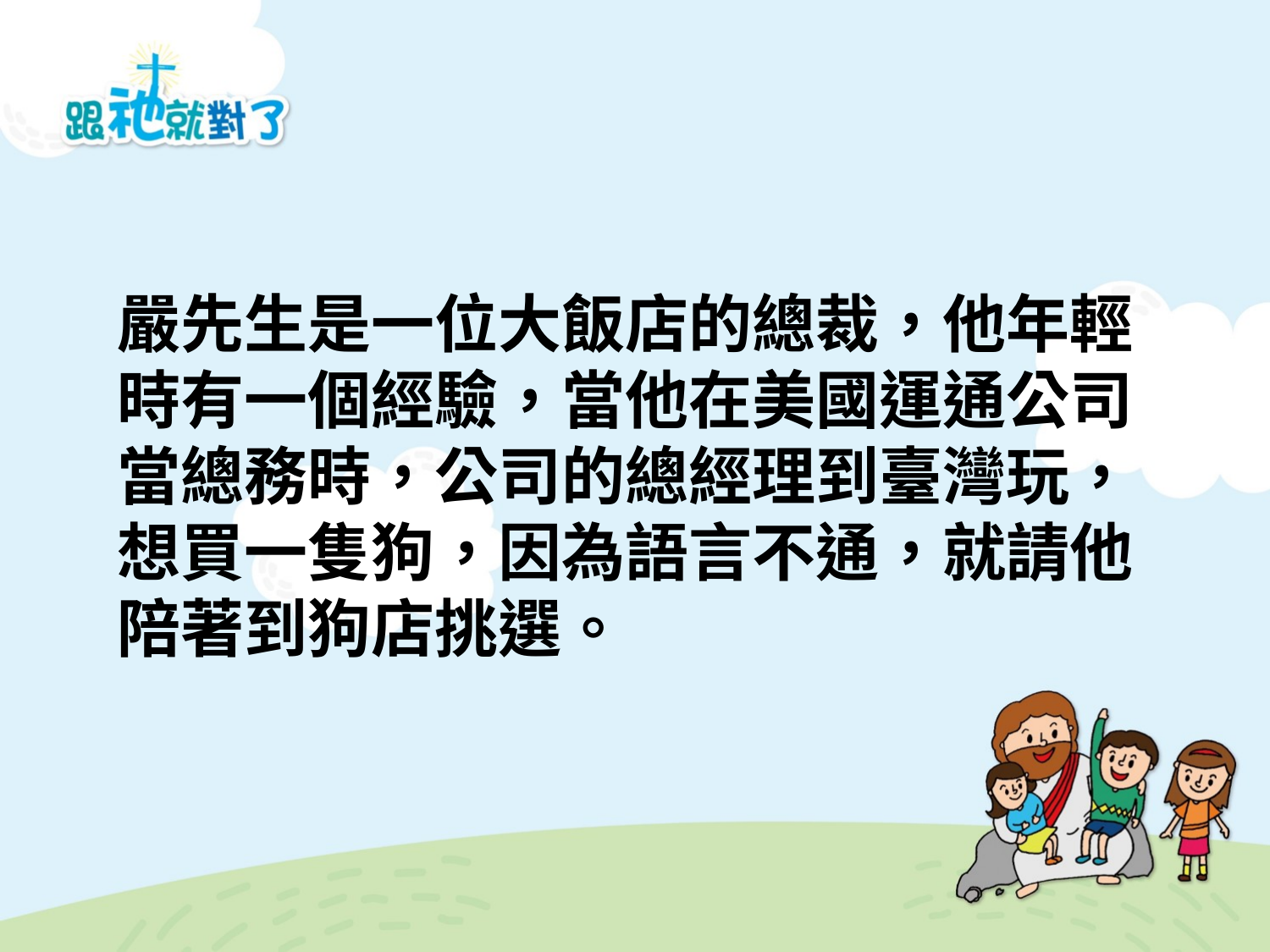

嚴先生是一位大飯店的總裁，他年輕時有一個經驗，當他在美國運通公司當總務時，公司的總經理到臺灣玩，想買一隻狗，因為語言不通，就請他陪著到狗店挑選。